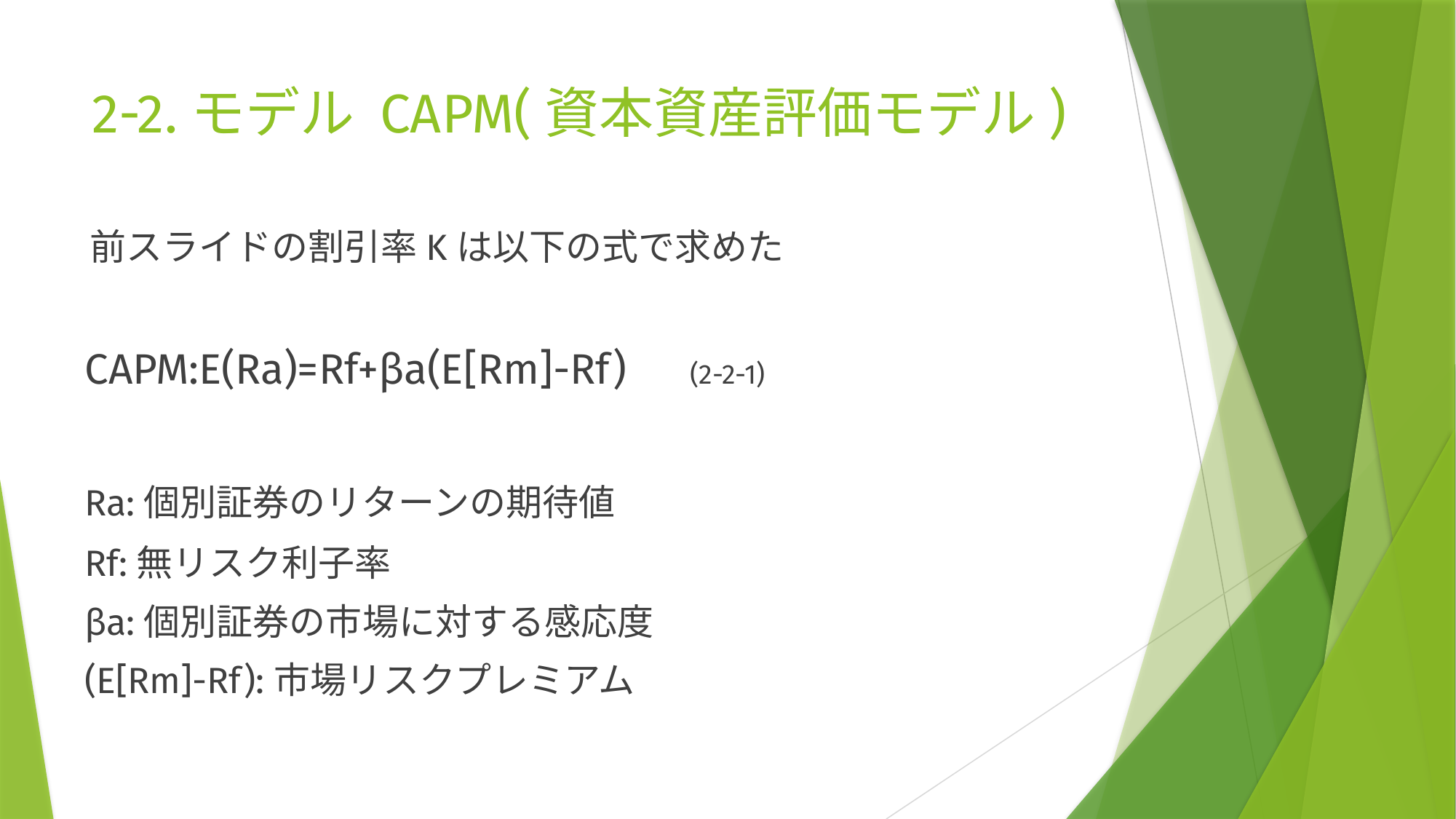

# 2-2.モデル CAPM(資本資産評価モデル)
　　前スライドの割引率Kは以下の式で求めた

      CAPM:E(Ra)=Rf+βa(E[Rm]-Rf)　(2-2-1)

      Ra:個別証券のリターンの期待値
       Rf:無リスク利子率
       βa:個別証券の市場に対する感応度
       (E[Rm]-Rf):市場リスクプレミアム